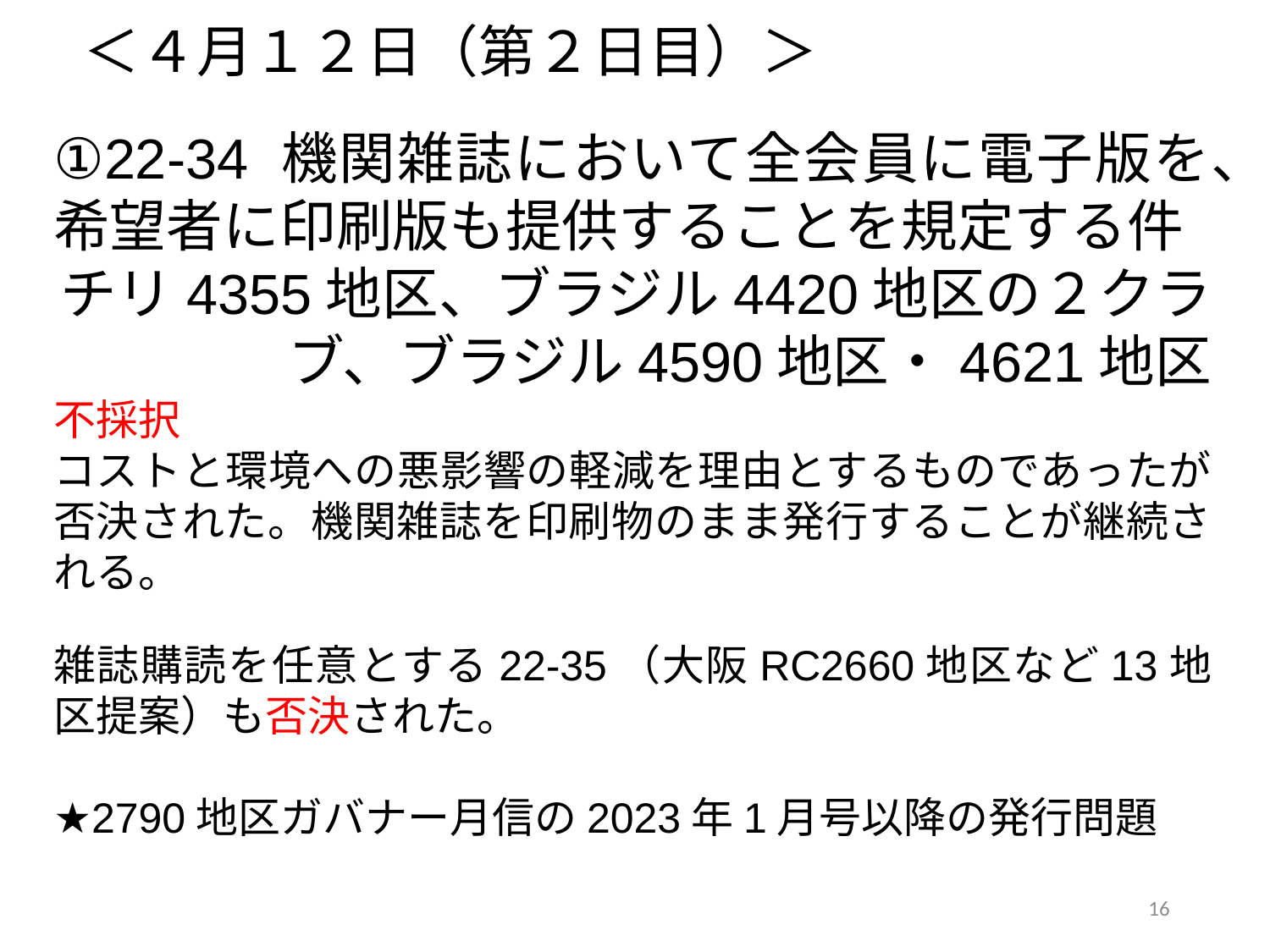

＜４月１２日（第２日目）＞
①22-34 機関雑誌において全会員に電子版を、希望者に印刷版も提供することを規定する件
チリ4355地区、ブラジル4420地区の２クラブ、ブラジル4590地区・4621地区
不採択
コストと環境への悪影響の軽減を理由とするものであったが否決された。機関雑誌を印刷物のまま発行することが継続される。

雑誌購読を任意とする22-35（大阪RC2660地区など13地区提案）も否決された。

★2790地区ガバナー月信の2023年1月号以降の発行問題
16